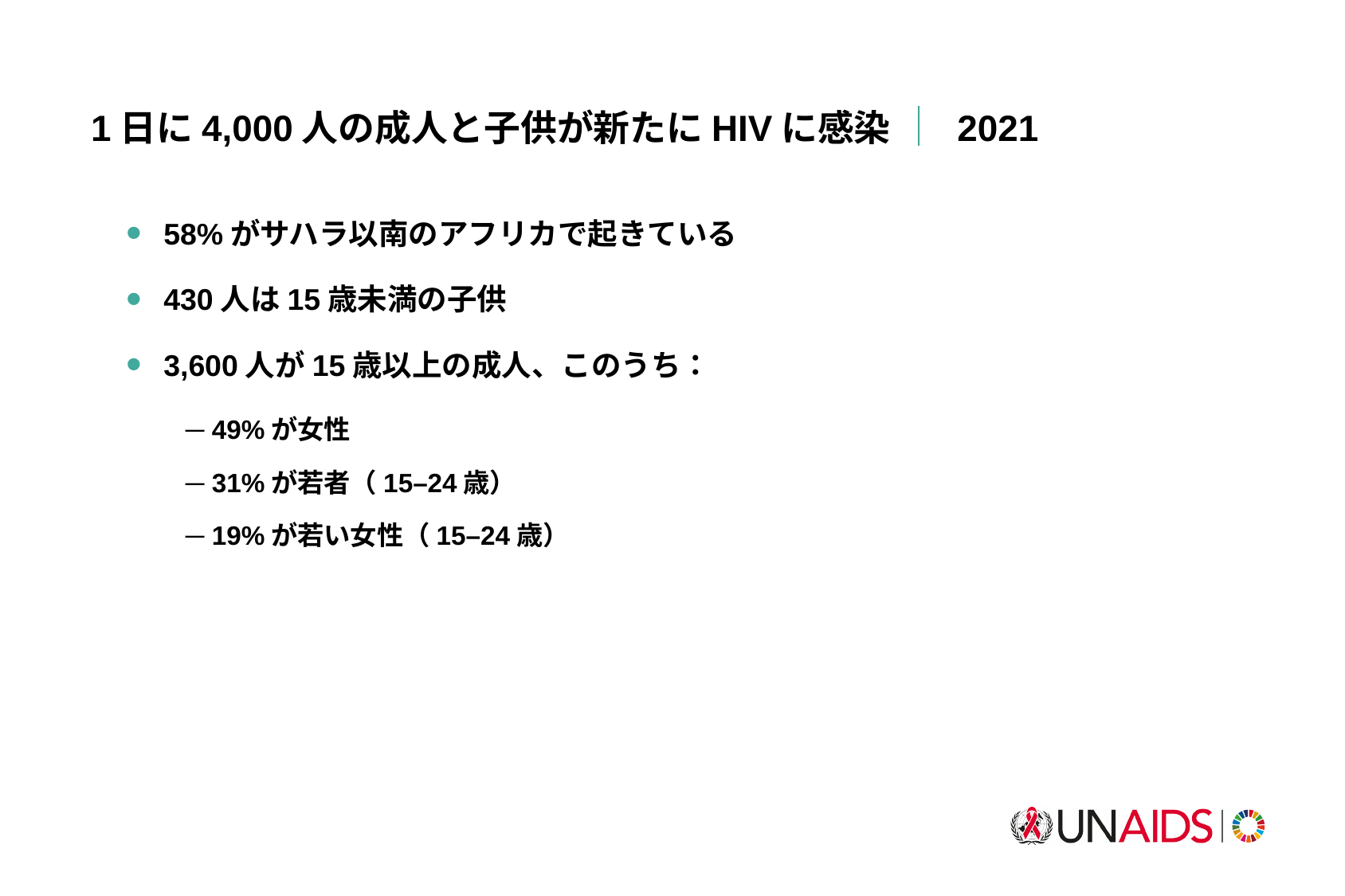

1日に4,000人の成人と子供が新たにHIVに感染 ｜ 2021
58%がサハラ以南のアフリカで起きている
430人は15歳未満の子供
3,600人が15歳以上の成人、このうち：
─ 49%が女性
─ 31%が若者（15–24歳）
─ 19%が若い女性（15–24歳）